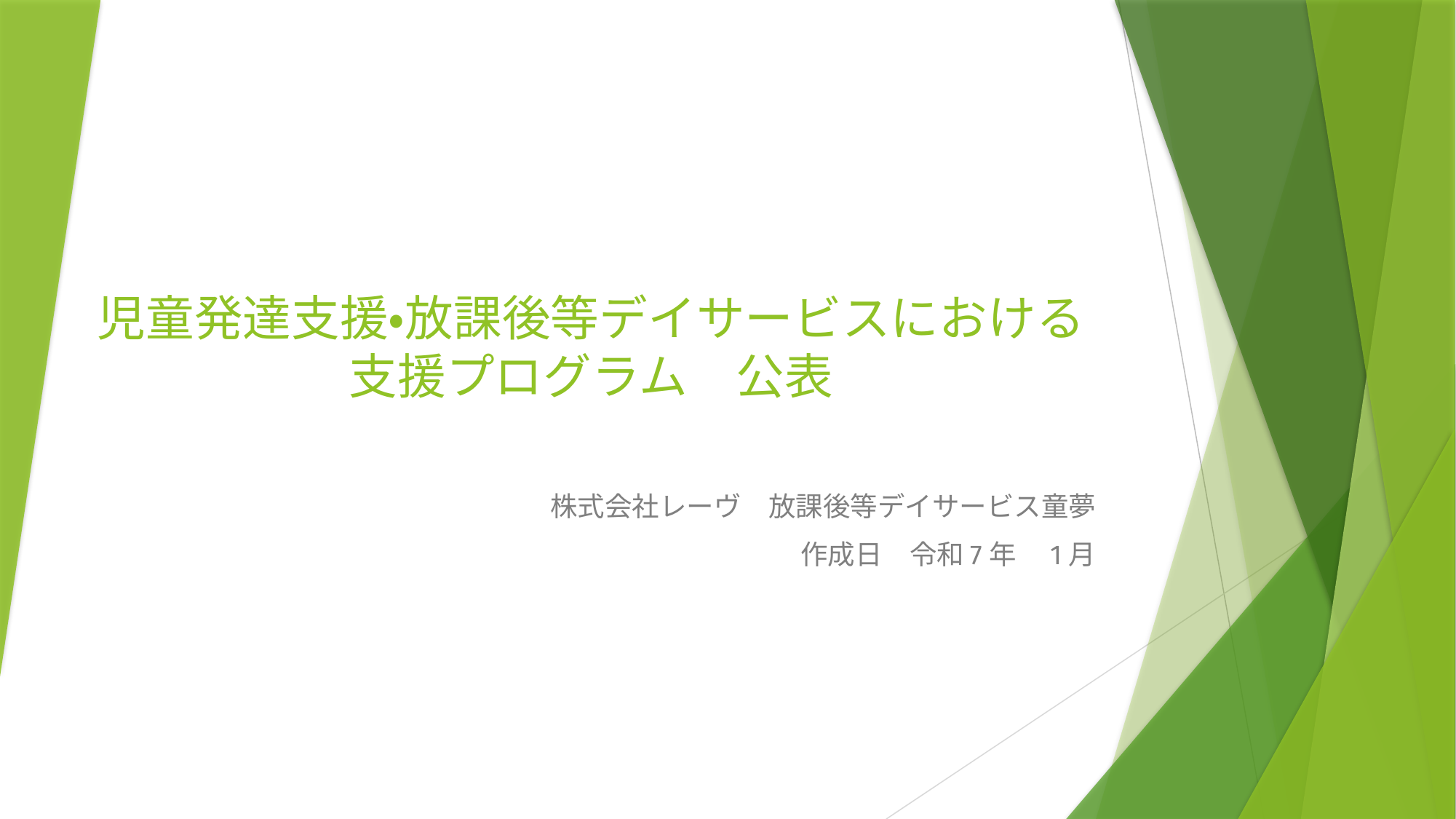

# 児童発達支援・放課後等デイサービスにおける 支援プログラム　公表
株式会社レーヴ　放課後等デイサービス童夢
作成日　令和7年　1月